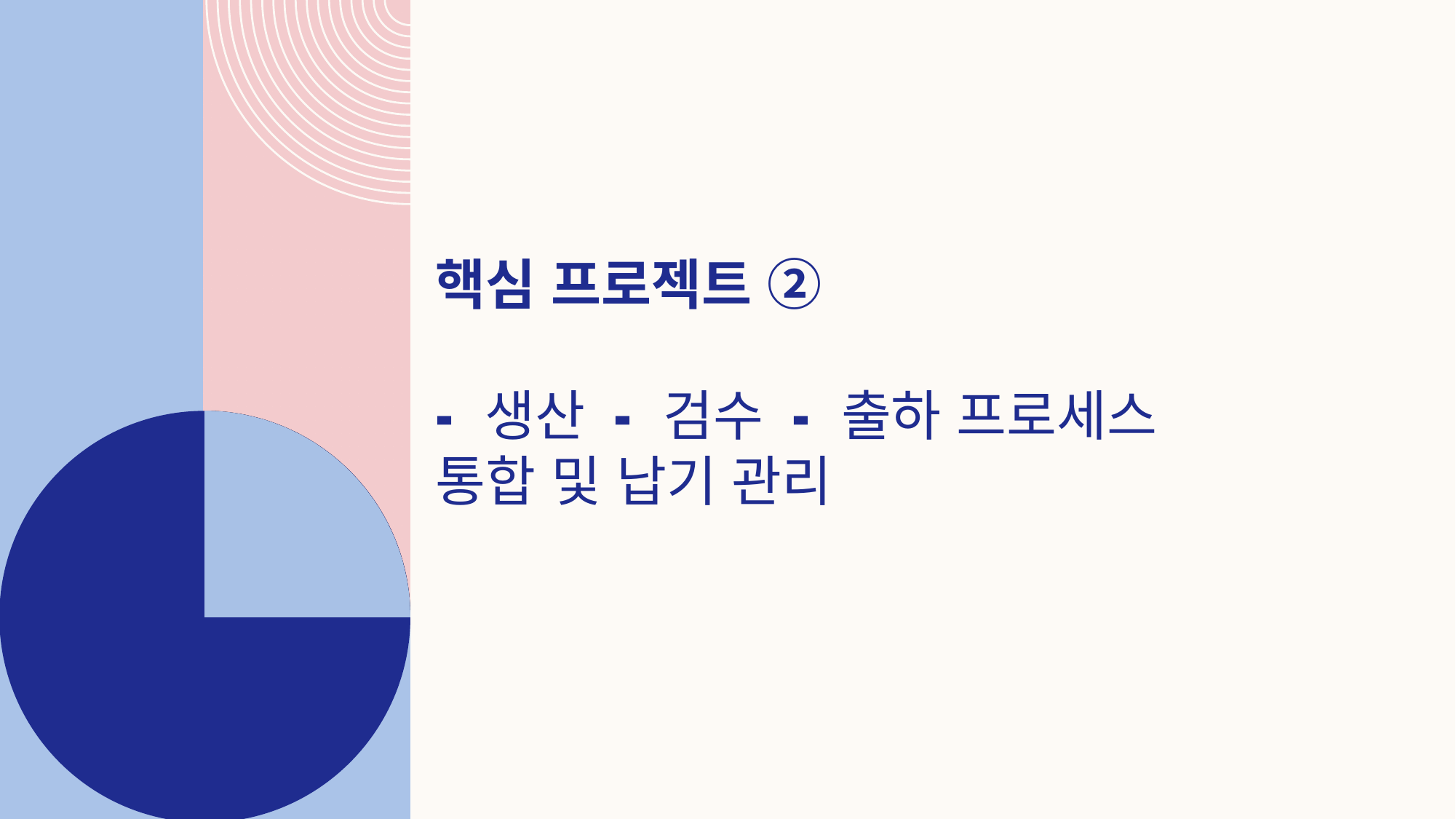

# 핵심 프로젝트 ② - 생산 - 검수 - 출하 프로세스 통합 및 납기 관리